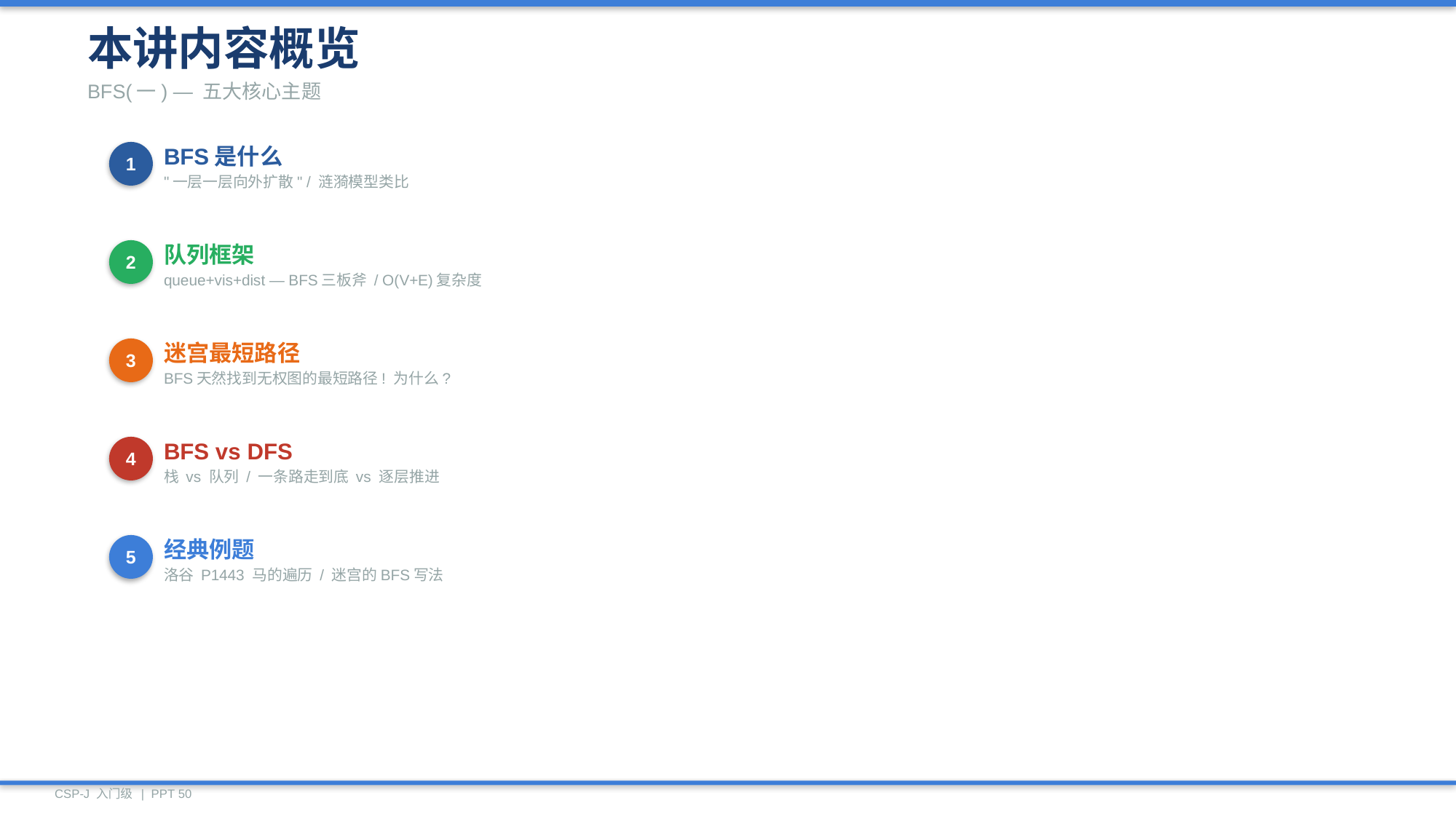

本讲内容概览
BFS(一) — 五大核心主题
1
BFS是什么
"一层一层向外扩散" / 涟漪模型类比
2
队列框架
queue+vis+dist — BFS三板斧 / O(V+E)复杂度
3
迷宫最短路径
BFS天然找到无权图的最短路径! 为什么?
4
BFS vs DFS
栈 vs 队列 / 一条路走到底 vs 逐层推进
5
经典例题
洛谷 P1443 马的遍历 / 迷宫的BFS写法

CSP-J 入门级  |  PPT 50